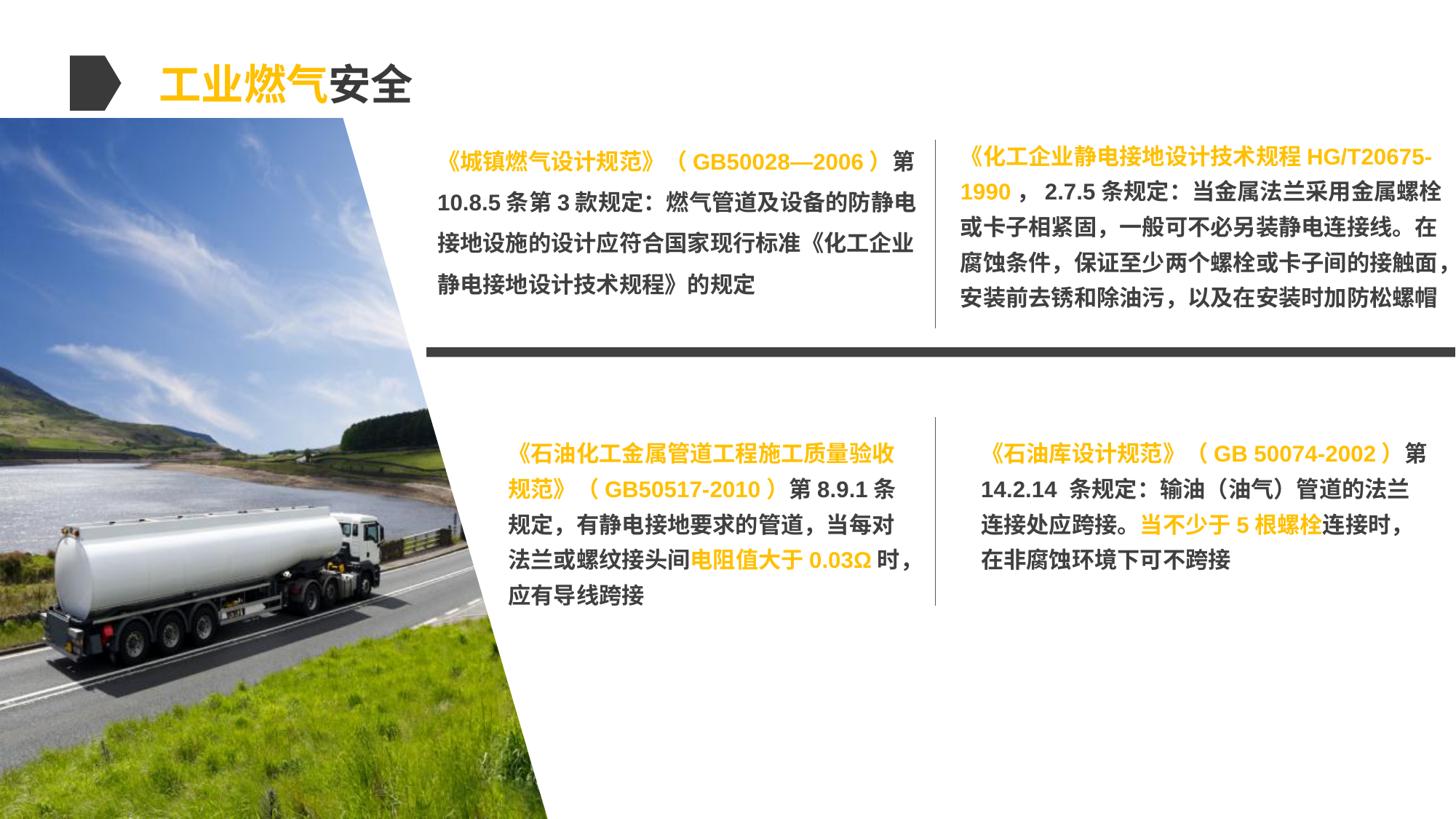

工业燃气安全

《城镇燃气设计规范》（GB50028—2006）第10.8.5条第3款规定：燃气管道及设备的防静电接地设施的设计应符合国家现行标准《化工企业静电接地设计技术规程》的规定
《化工企业静电接地设计技术规程HG/T20675-1990，2.7.5条规定：当金属法兰采用金属螺栓或卡子相紧固，一般可不必另装静电连接线。在腐蚀条件，保证至少两个螺栓或卡子间的接触面，安装前去锈和除油污，以及在安装时加防松螺帽

《石油化工金属管道工程施工质量验收规范》（GB50517-2010）第8.9.1条规定，有静电接地要求的管道，当每对法兰或螺纹接头间电阻值大于0.03Ω时，应有导线跨接
《石油库设计规范》（GB 50074-2002）第14.2.14 条规定：输油（油气）管道的法兰连接处应跨接。当不少于5根螺栓连接时，在非腐蚀环境下可不跨接